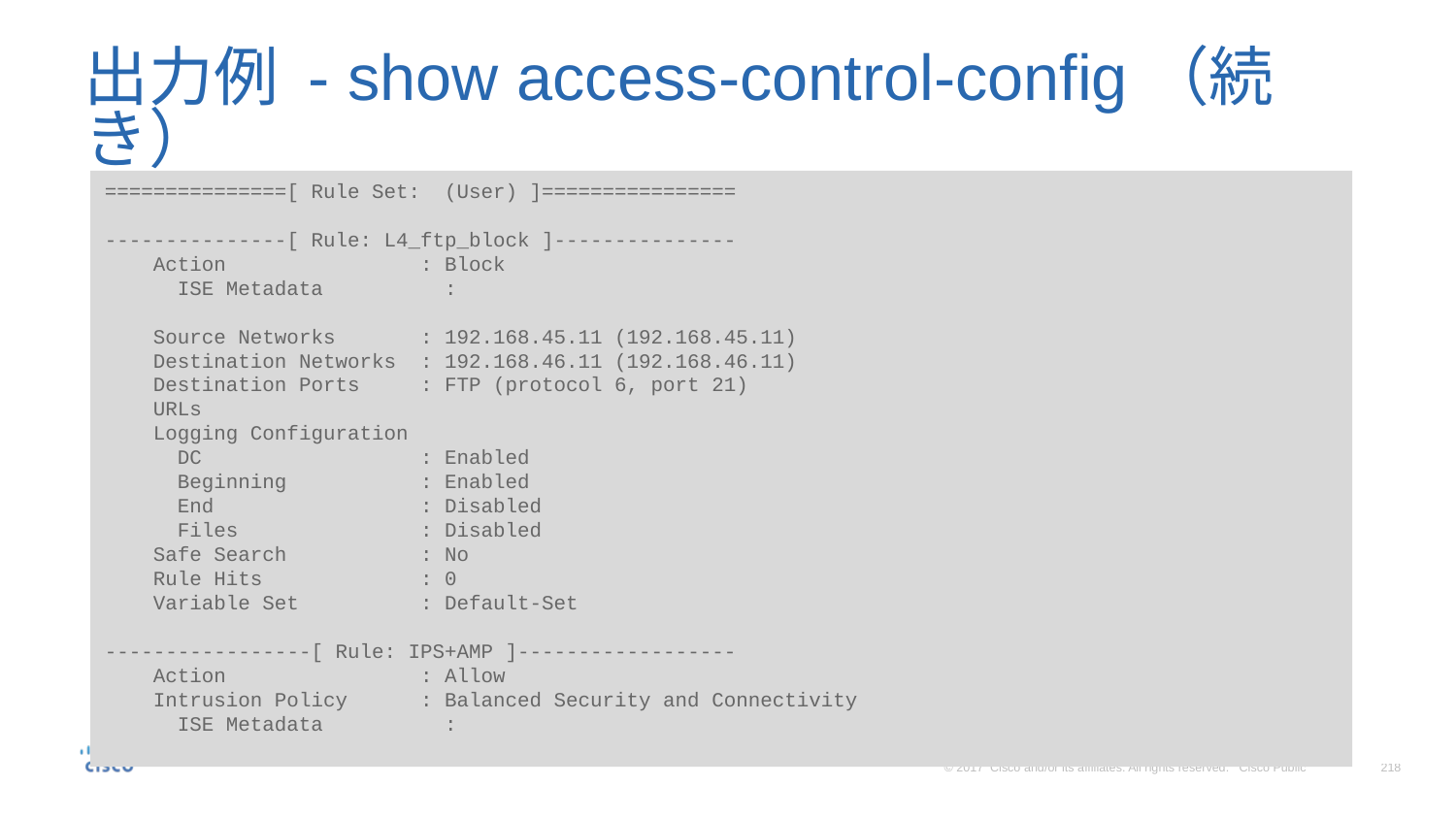

# 出力例 - show access-control-config（続き）
===============[ Rule Set:  (User) ]================

---------------[ Rule: L4_ftp_block ]---------------
    Action                : Block
      ISE Metadata          :

    Source Networks       : 192.168.45.11 (192.168.45.11)
    Destination Networks  : 192.168.46.11 (192.168.46.11)
    Destination Ports     : FTP (protocol 6, port 21)
    URLs
    Logging Configuration
      DC                  : Enabled
      Beginning           : Enabled
      End                 : Disabled
      Files               : Disabled
    Safe Search           : No
    Rule Hits             : 0
    Variable Set          : Default-Set

-----------------[ Rule: IPS+AMP ]------------------
    Action                : Allow
    Intrusion Policy      : Balanced Security and Connectivity
      ISE Metadata          :